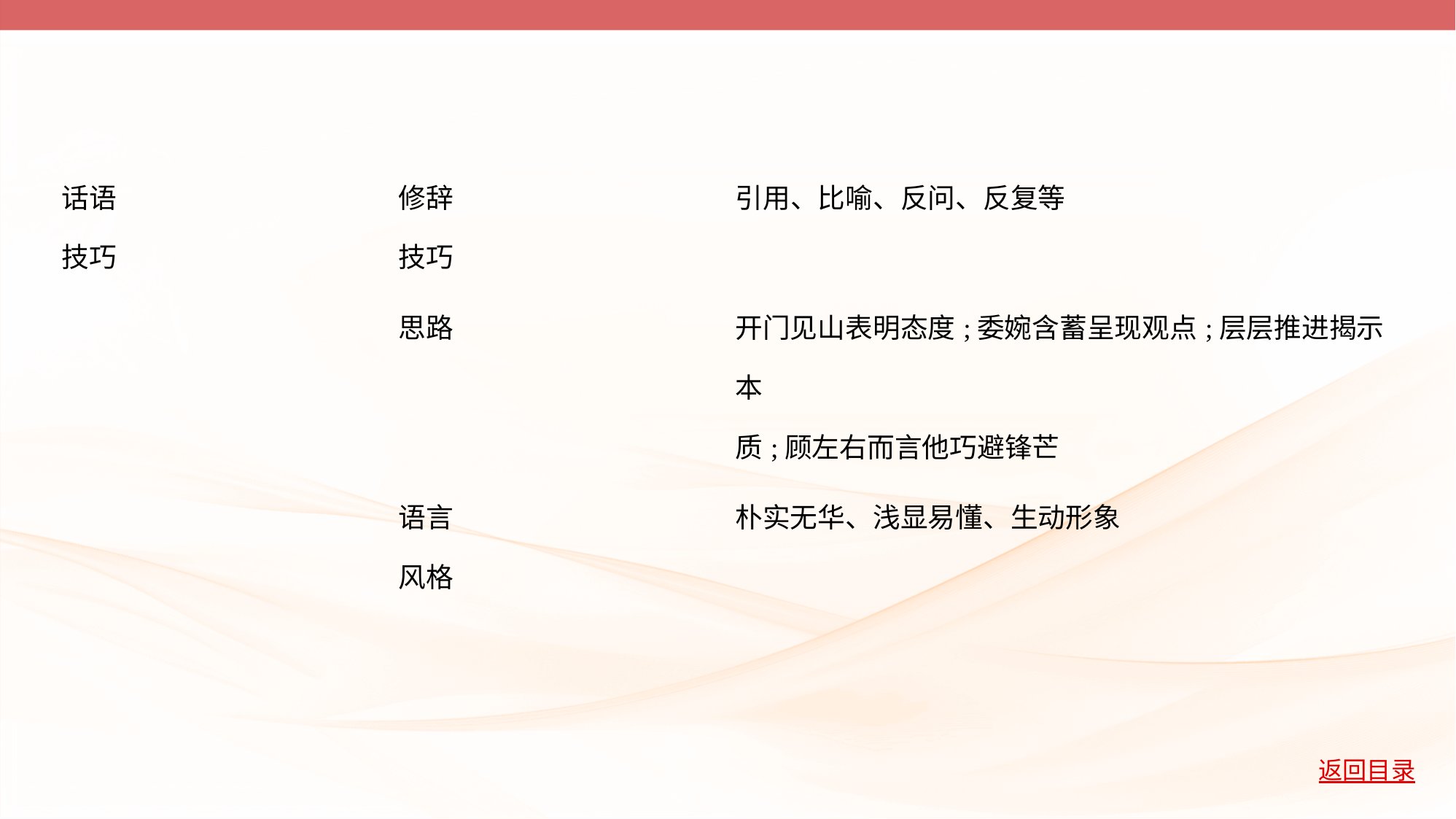

| 话语 技巧 | 修辞 技巧 | 引用、比喻、反问、反复等 |  |
| --- | --- | --- | --- |
|  | 思路 | 开门见山表明态度;委婉含蓄呈现观点;层层推进揭示本 质;顾左右而言他巧避锋芒 |  |
|  | 语言 风格 | 朴实无华、浅显易懂、生动形象 |  |